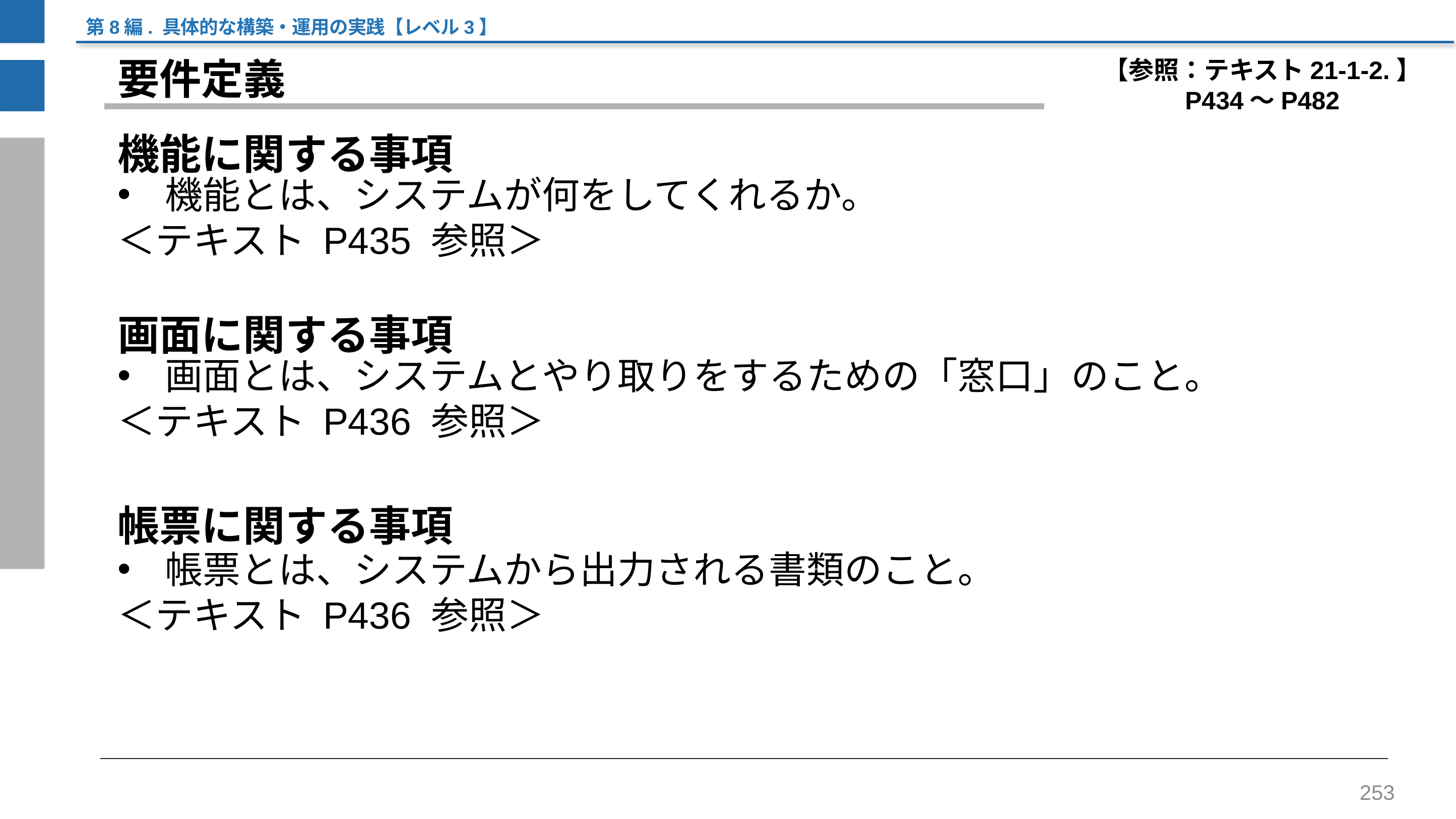

第8編. 具体的な構築・運用の実践【レベル3】
【参照：テキスト21-1-2.】
P434～P482
要件定義
機能に関する事項
機能とは、システムが何をしてくれるか。
＜テキスト P435 参照＞
画面に関する事項
画面とは、システムとやり取りをするための「窓口」のこと。
＜テキスト P436 参照＞
帳票に関する事項
帳票とは、システムから出力される書類のこと。
＜テキスト P436 参照＞
253